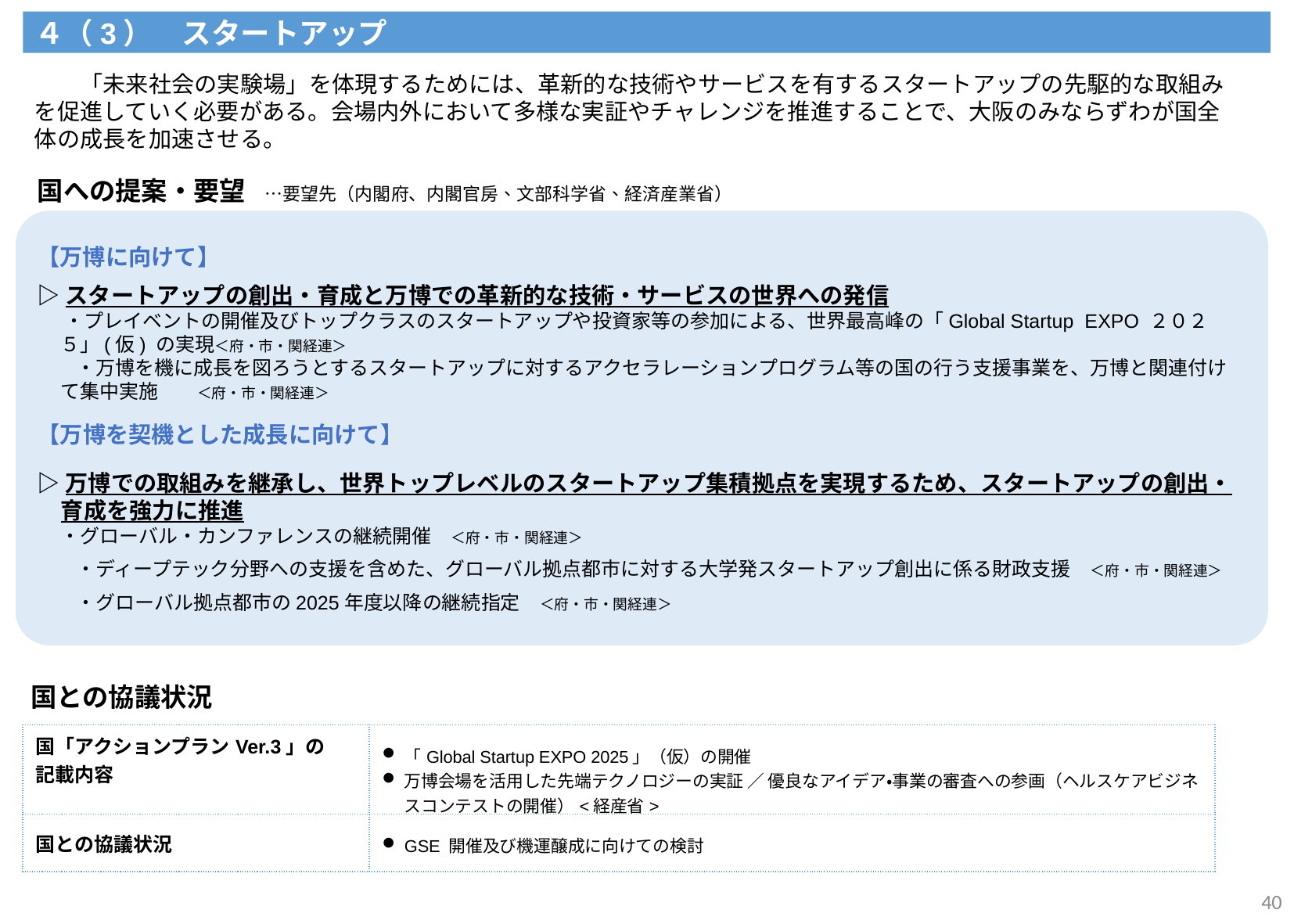

４（3）　スタートアップ
　　「未来社会の実験場」を体現するためには、革新的な技術やサービスを有するスタートアップの先駆的な取組みを促進していく必要がある。会場内外において多様な実証やチャレンジを推進することで、大阪のみならずわが国全体の成長を加速させる。
国への提案・要望　…要望先（内閣府、内閣官房、文部科学省、経済産業省）
【万博に向けて】

▷スタートアップの創出・育成と万博での革新的な技術・サービスの世界への発信
 ・プレイベントの開催及びトップクラスのスタートアップや投資家等の参加による、世界最高峰の「Global Startup  EXPO ２０２５」(仮) の実現＜府・市・関経連＞
　　・万博を機に成長を図ろうとするスタートアップに対するアクセラレーションプログラム等の国の行う支援事業を、万博と関連付けて集中実施　　＜府・市・関経連＞

【万博を契機とした成長に向けて】

▷万博での取組みを継承し、世界トップレベルのスタートアップ集積拠点を実現するため、スタートアップの創出・育成を強力に推進
・グローバル・カンファレンスの継続開催　＜府・市・関経連＞
　　・ディープテック分野への支援を含めた、グローバル拠点都市に対する大学発スタートアップ創出に係る財政支援　＜府・市・関経連＞
　　・グローバル拠点都市の2025年度以降の継続指定　＜府・市・関経連＞
国との協議状況
| 国「アクションプランVer.3」の 記載内容 | 「Global Startup EXPO 2025」（仮）の開催 万博会場を活⽤した先端テクノロジーの実証 ／ 優良なアイデア・事業の審査への参画（ヘルスケアビジネスコンテストの開催）<経産省> |
| --- | --- |
| 国との協議状況 | GSE 開催及び機運醸成に向けての検討 |

40